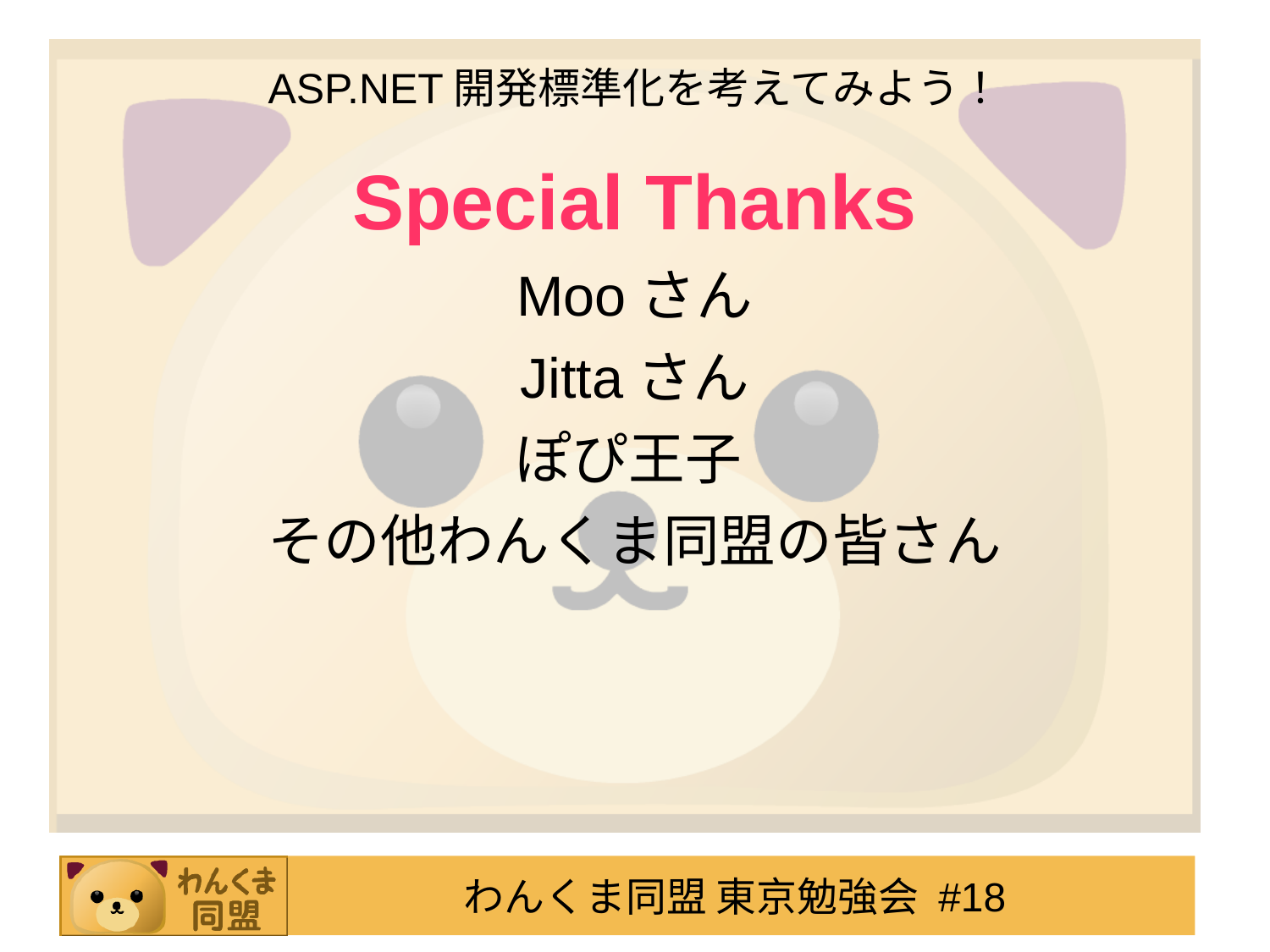

ASP.NET開発標準化を考えてみよう！
Special Thanks
Mooさん
Jittaさん
ぽぴ王子
その他わんくま同盟の皆さん